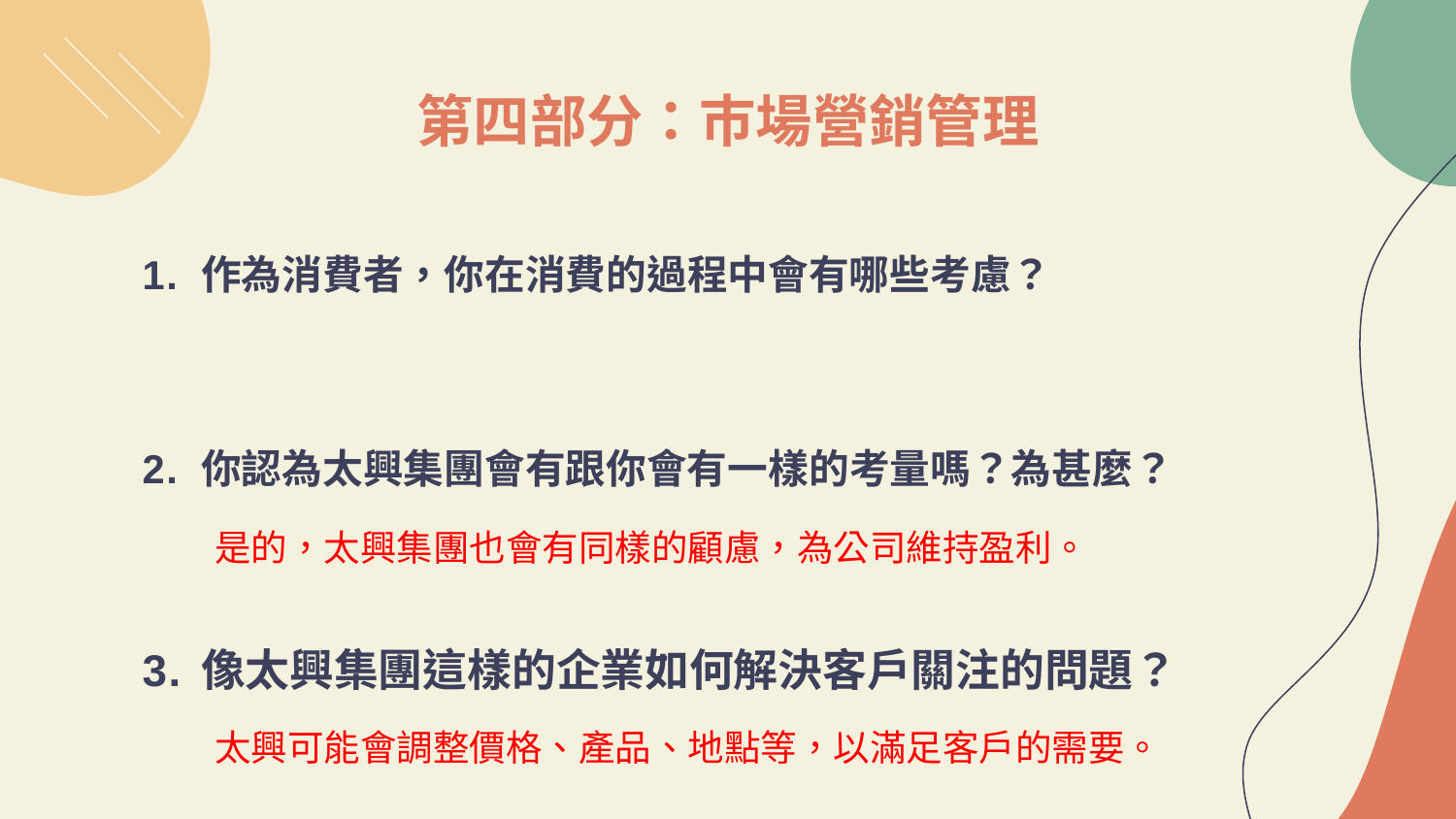

# 第四部分：巿場營銷管理
作為消費者，你在消費的過程中會有哪些考慮？

你認為太興集團會有跟你會有一樣的考量嗎？為甚麼？

像太興集團這樣的企業如何解決客戶關注的問題？

是的，太興集團也會有同樣的顧慮，為公司維持盈利。
太興可能會調整價格、產品、地點等，以滿足客戶的需要。